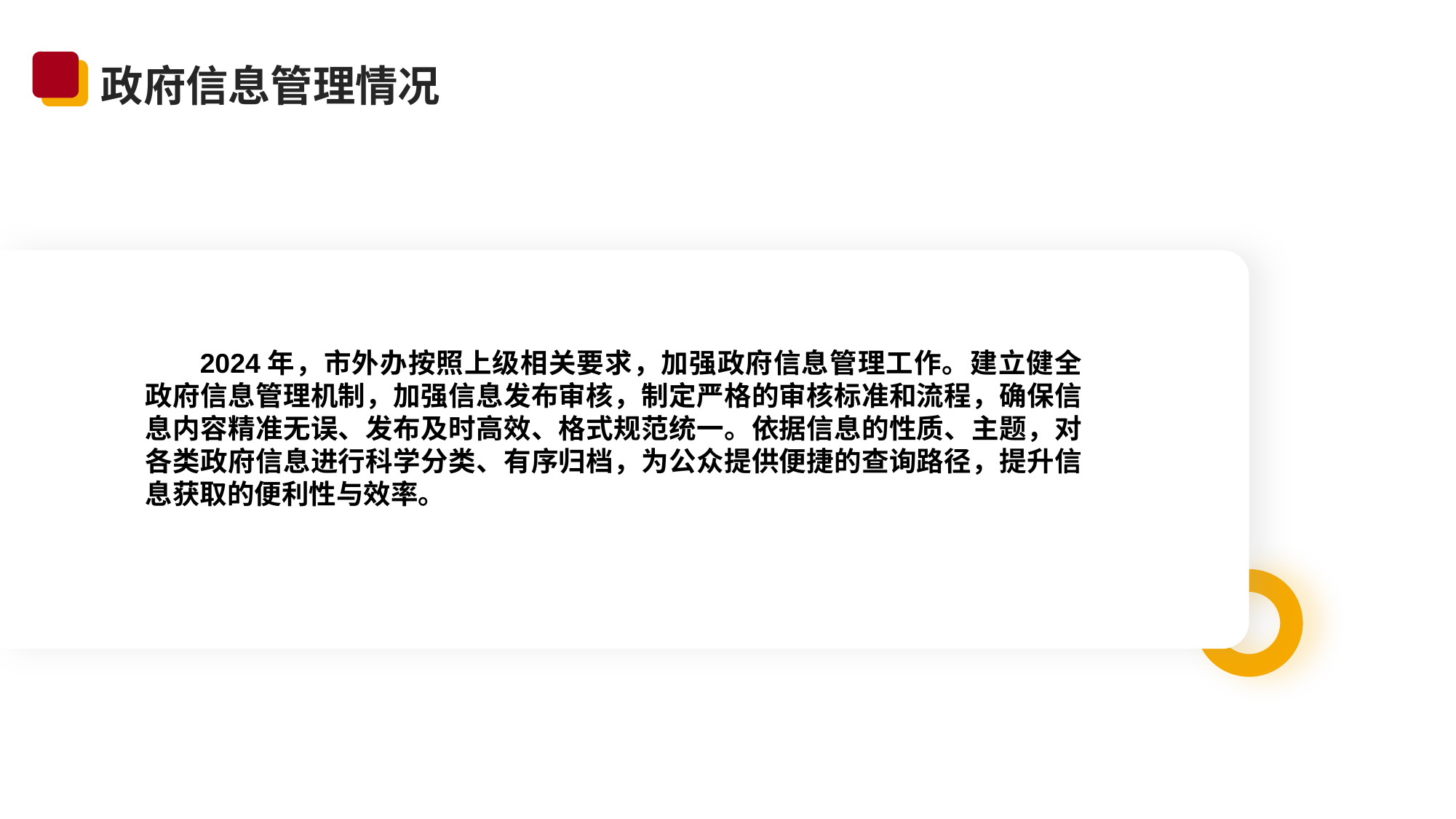

政府信息管理情况
2024年，市外办按照上级相关要求，加强政府信息管理工作。建立健全政府信息管理机制，加强信息发布审核，制定严格的审核标准和流程，确保信息内容精准无误、发布及时高效、格式规范统一。依据信息的性质、主题，对各类政府信息进行科学分类、有序归档，为公众提供便捷的查询路径，提升信息获取的便利性与效率。